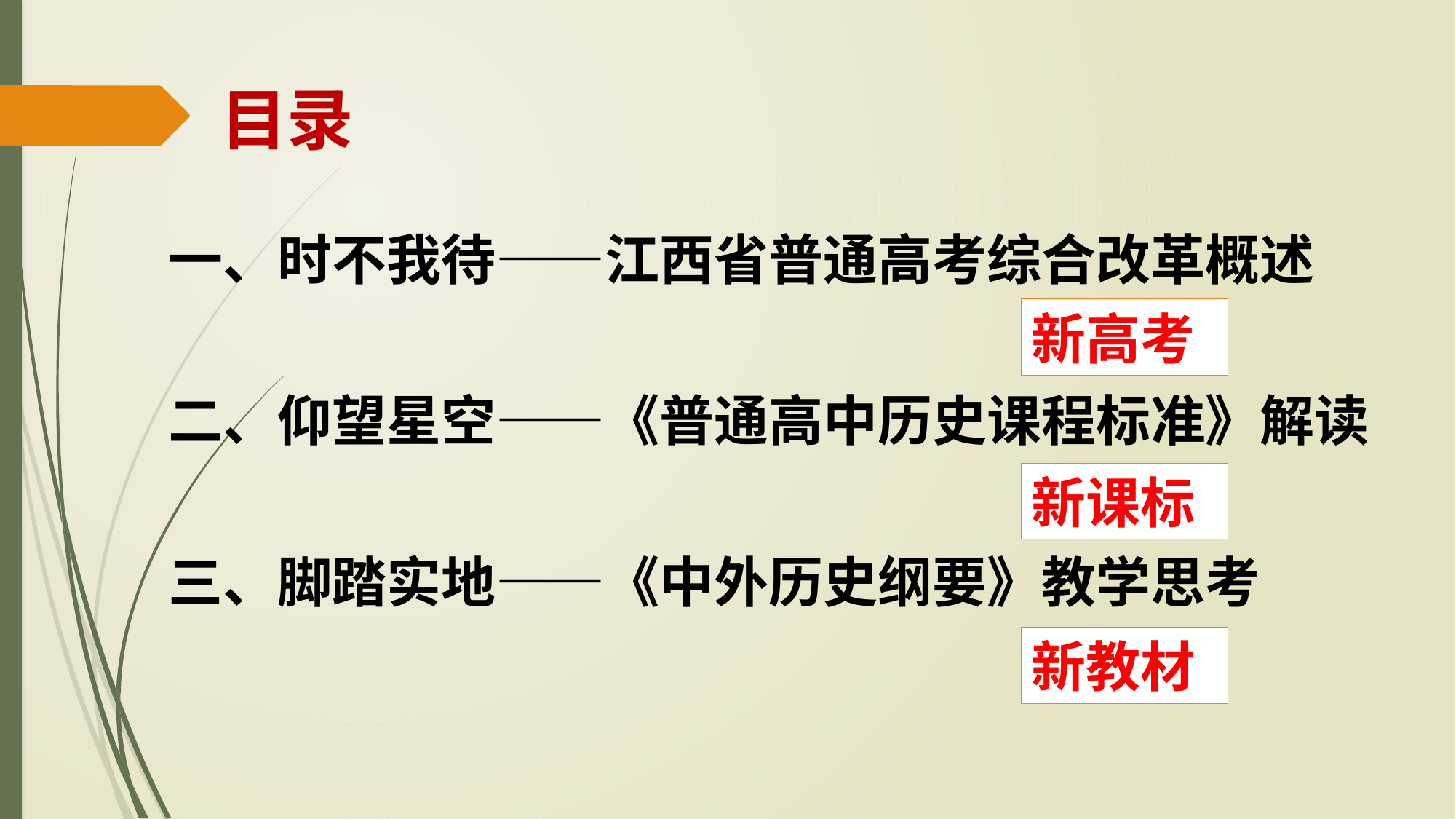

# 目录

一、时不我待——江西省普通高考综合改革概述

二、仰望星空——《普通高中历史课程标准》解读

三、脚踏实地——《中外历史纲要》教学思考

新高考
新课标
新教材